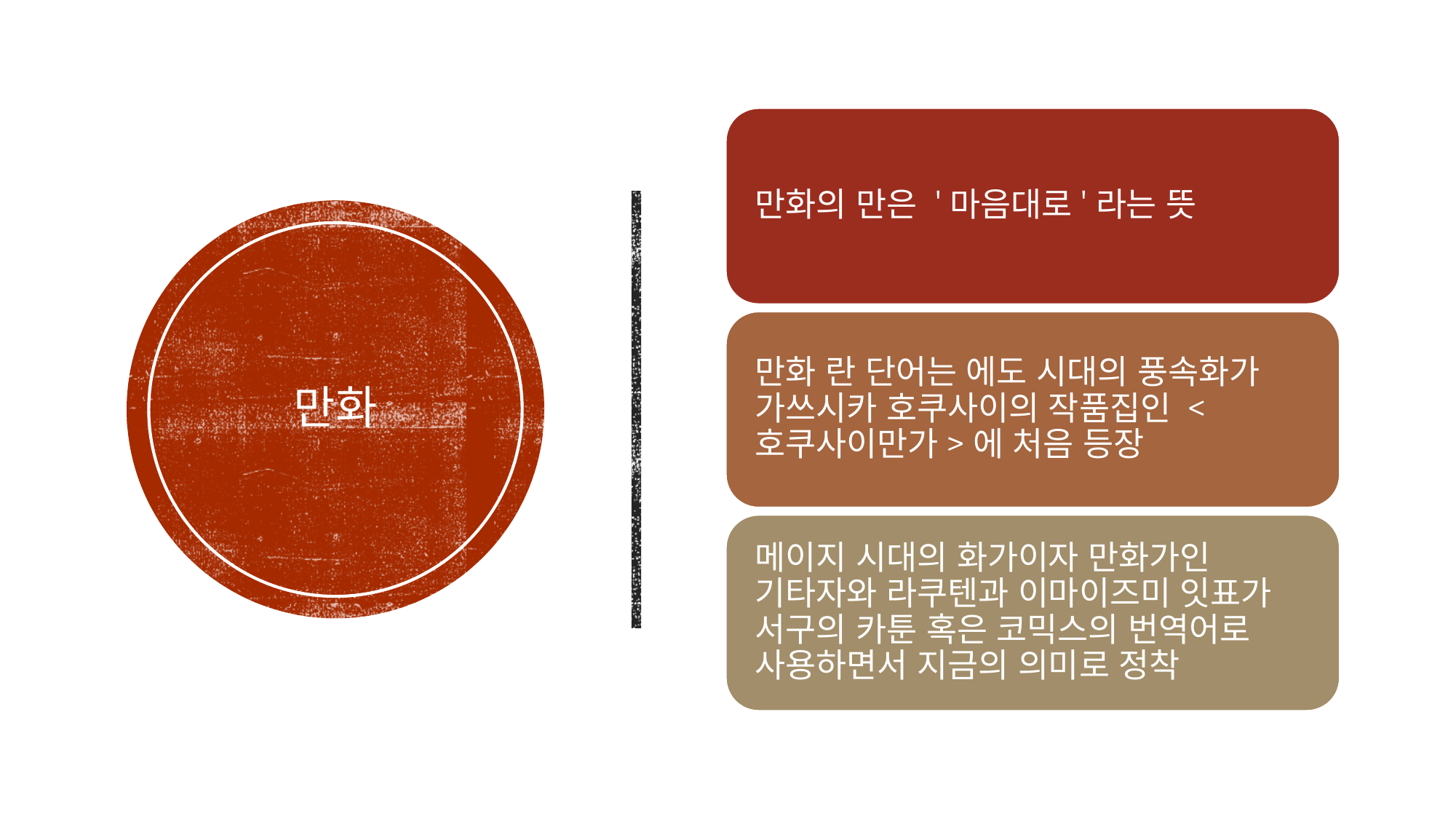

만화의 만은 '마음대로'라는 뜻
만화 란 단어는 에도 시대의 풍속화가 가쓰시카 호쿠사이의 작품집인 <호쿠사이만가>에 처음 등장
메이지 시대의 화가이자 만화가인 기타자와 라쿠텐과 이마이즈미 잇표가 서구의 카툰 혹은 코믹스의 번역어로 사용하면서 지금의 의미로 정착

# 만화